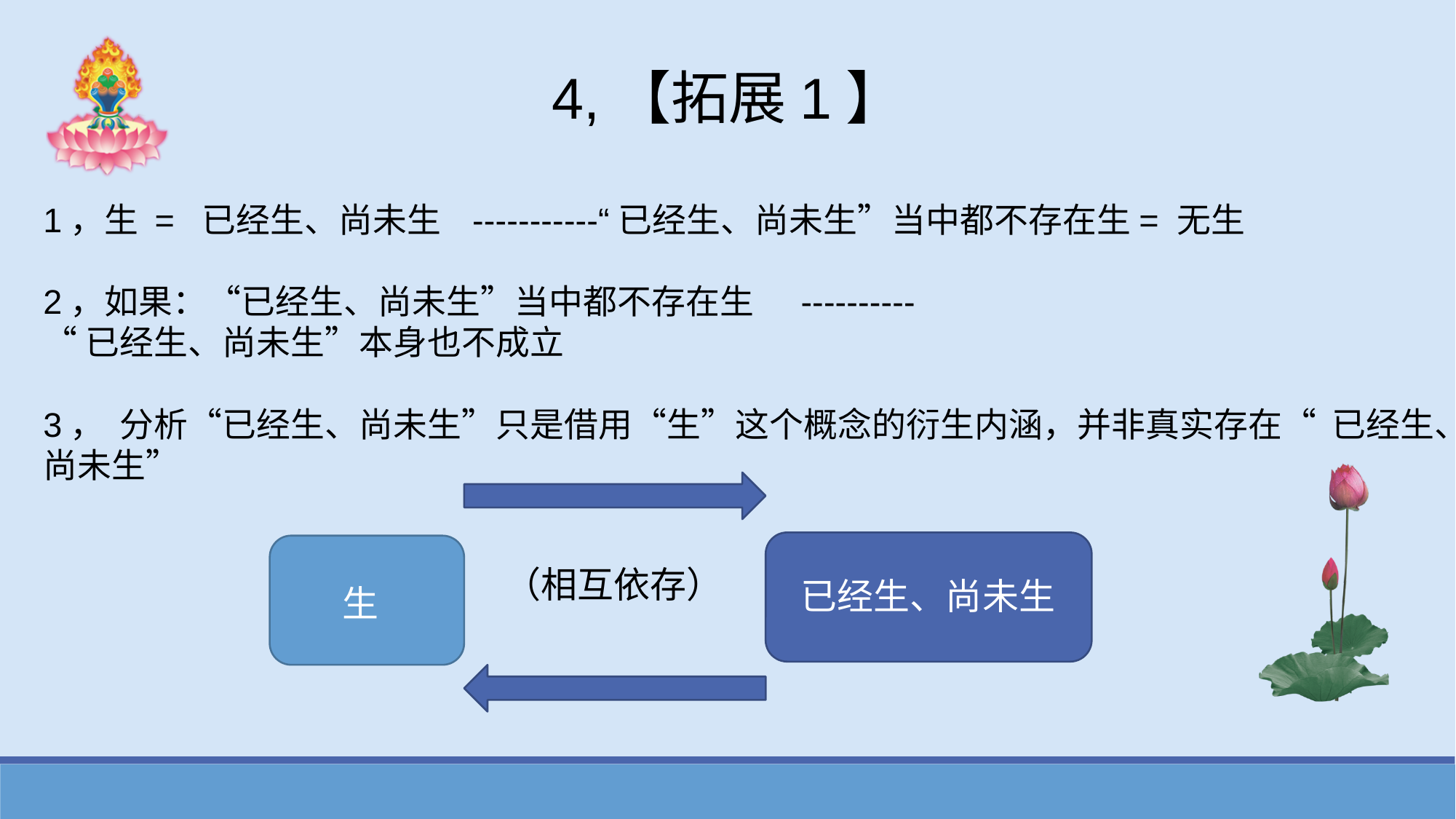

4,【拓展1】
1，生 =  已经生、尚未生   -----------“已经生、尚未生”当中都不存在生= 无生

2，如果：“已经生、尚未生”当中都不存在生     ----------
“已经生、尚未生”本身也不成立

3，  分析“已经生、尚未生”只是借用“生”这个概念的衍生内涵，并非真实存在“  已经生、尚未生”

（相互依存）
已经生、尚未生
生